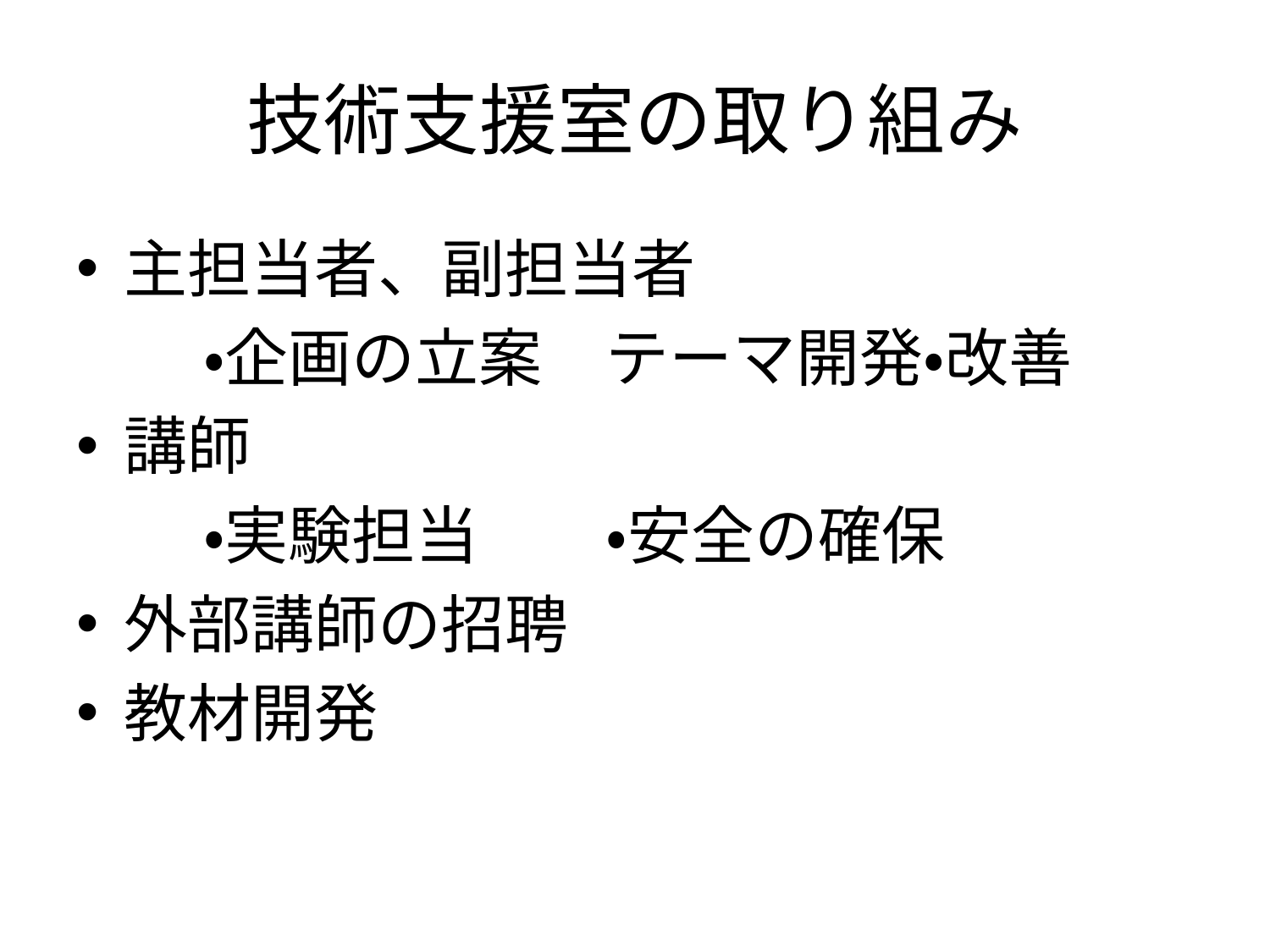

# 技術支援室の取り組み
主担当者、副担当者
　　・企画の立案　テーマ開発・改善
講師
　　・実験担当　　・安全の確保
外部講師の招聘
教材開発